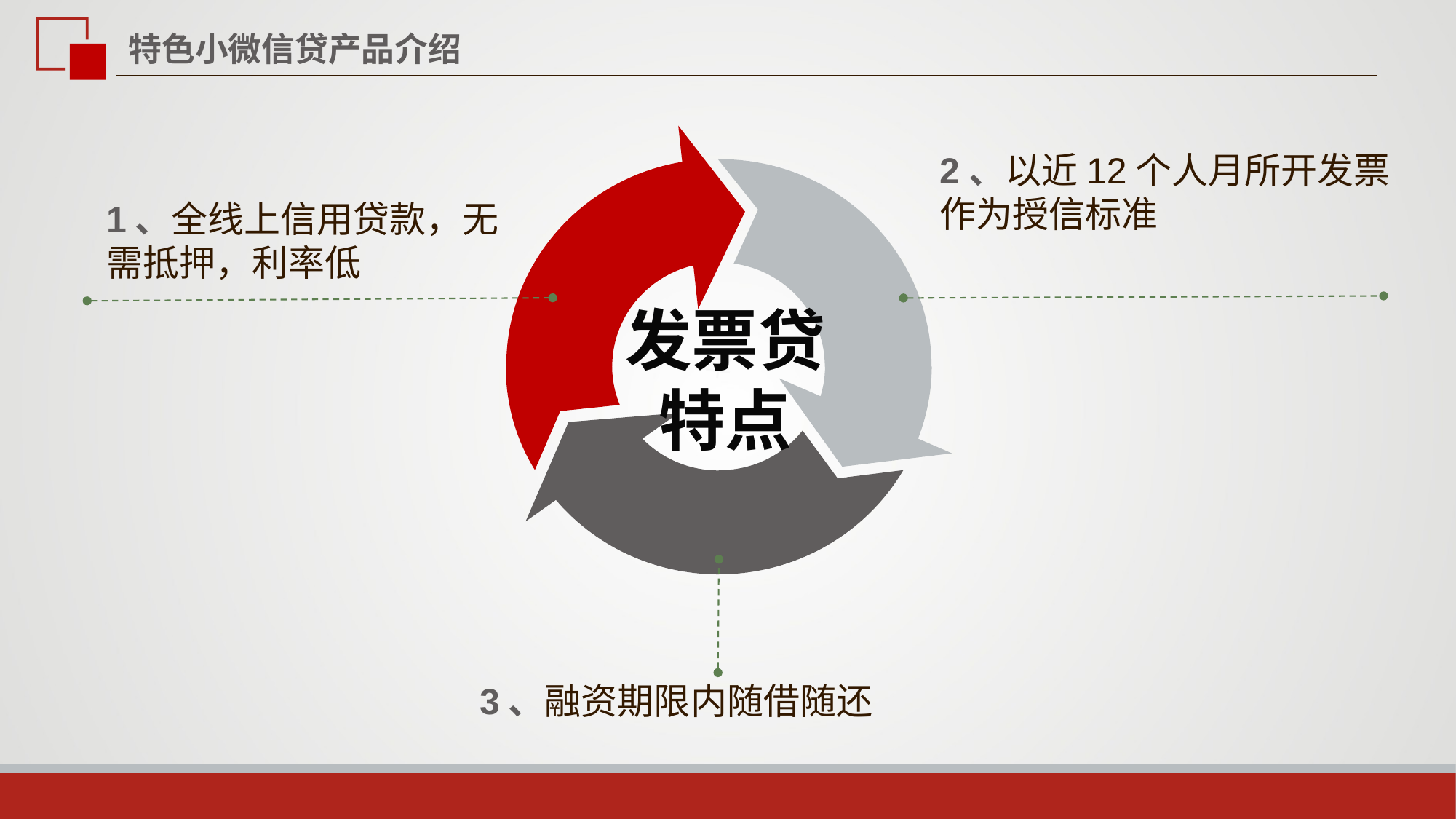

特色小微信贷产品介绍

2、以近12个人月所开发票作为授信标准

1、全线上信用贷款，无需抵押，利率低

本
发票贷
特点

3、融资期限内随借随还